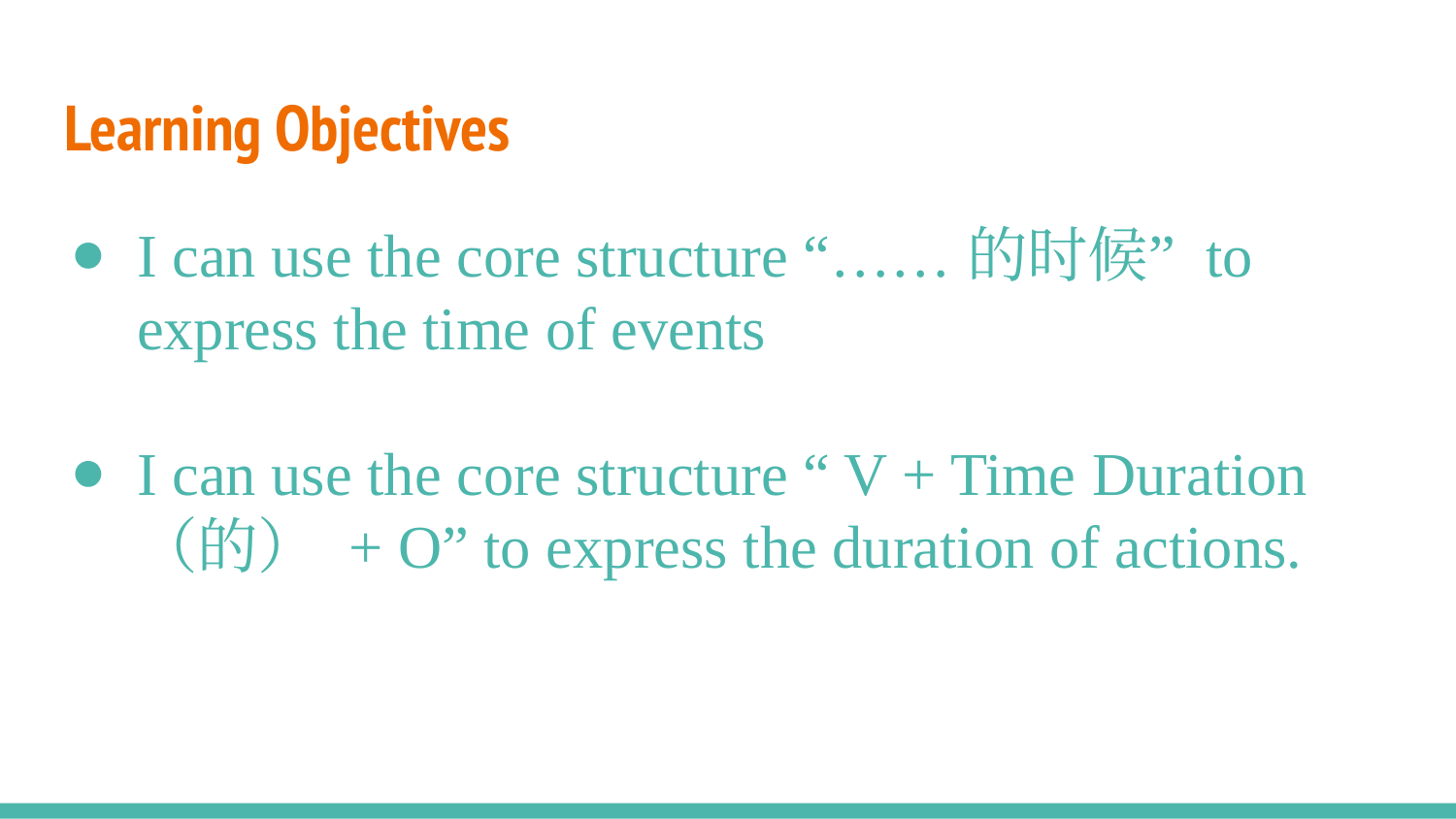

# Learning Objectives
I can use the core structure “……的时候” to express the time of events

I can use the core structure “ V + Time Duration （的） + O” to express the duration of actions.